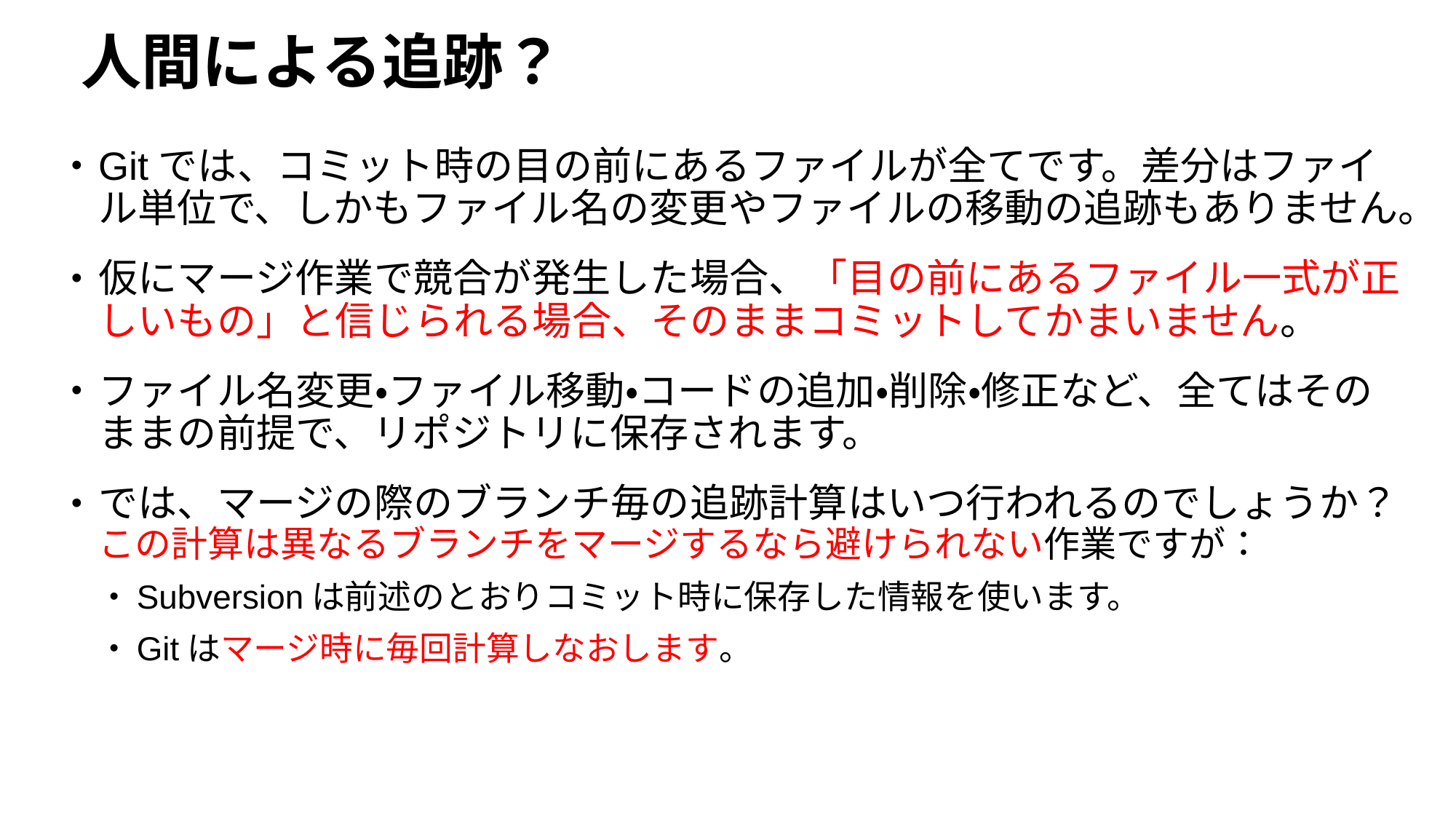

# 人間による追跡？
Gitでは、コミット時の目の前にあるファイルが全てです。差分はファイル単位で、しかもファイル名の変更やファイルの移動の追跡もありません。
仮にマージ作業で競合が発生した場合、「目の前にあるファイル一式が正しいもの」と信じられる場合、そのままコミットしてかまいません。
ファイル名変更・ファイル移動・コードの追加・削除・修正など、全てはそのままの前提で、リポジトリに保存されます。
では、マージの際のブランチ毎の追跡計算はいつ行われるのでしょうか？この計算は異なるブランチをマージするなら避けられない作業ですが：
Subversionは前述のとおりコミット時に保存した情報を使います。
Gitはマージ時に毎回計算しなおします。